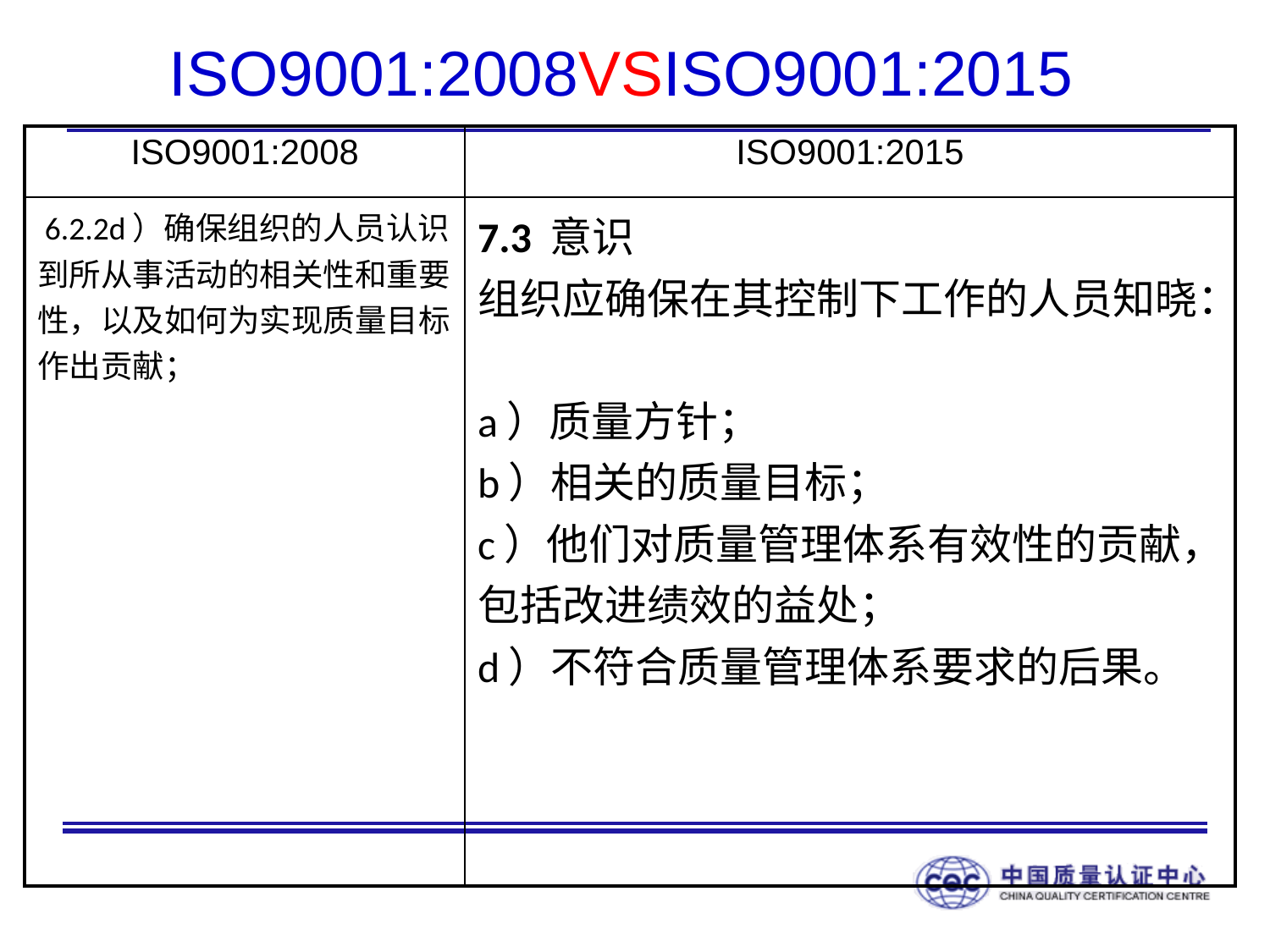

# ISO9001:2008VSISO9001:2015
| ISO9001:2008 | ISO9001:2015 |
| --- | --- |
| 6.2.2d）确保组织的人员认识到所从事活动的相关性和重要性，以及如何为实现质量目标作出贡献； | 7.3 意识 组织应确保在其控制下工作的人员知晓： a）质量方针； b）相关的质量目标； c）他们对质量管理体系有效性的贡献，包括改进绩效的益处； d）不符合质量管理体系要求的后果。 |